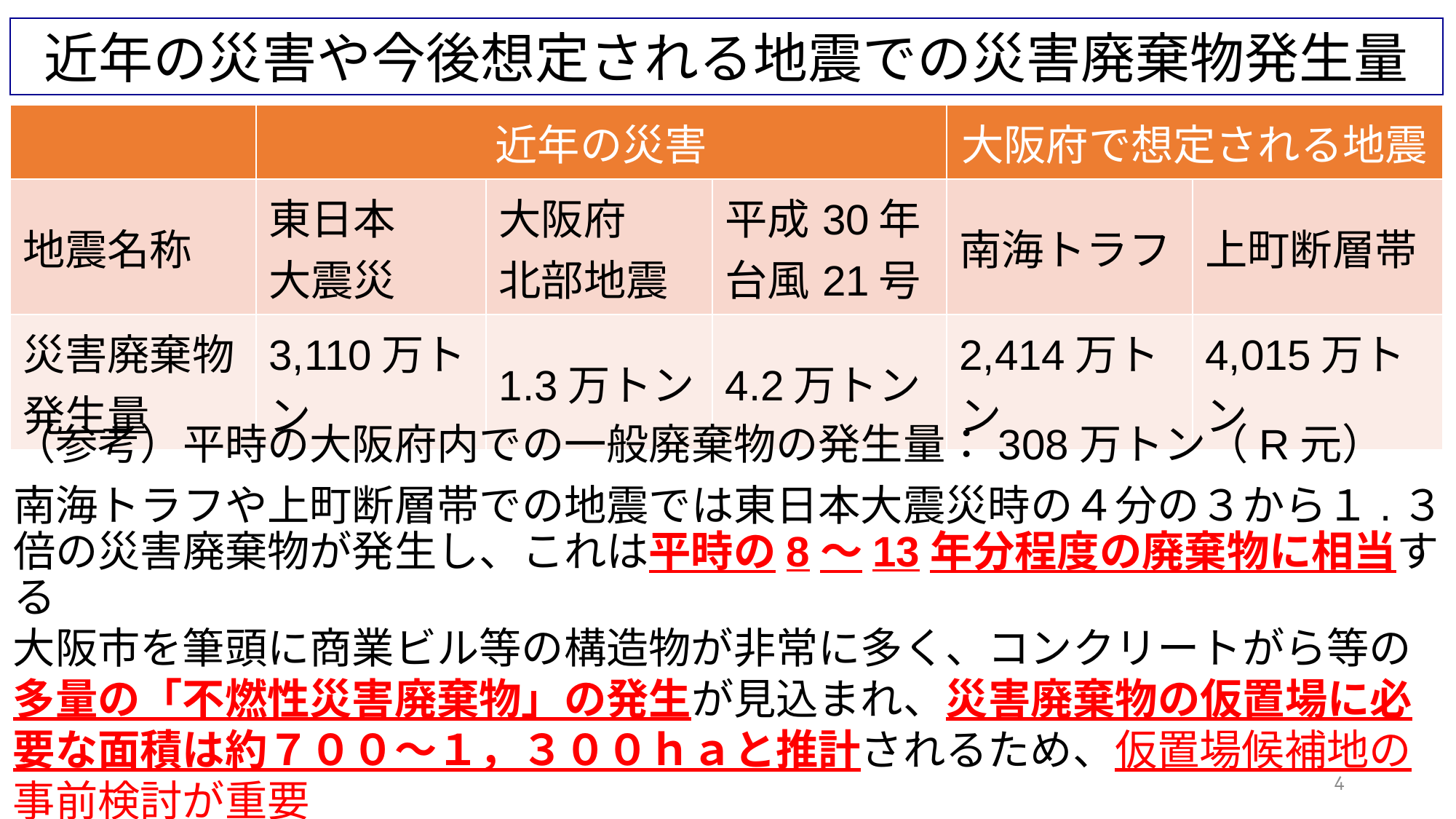

近年の災害や今後想定される地震での災害廃棄物発生量
|  | 近年の災害 |  |  | 大阪府で想定される地震 |  |
| --- | --- | --- | --- | --- | --- |
| 地震名称 | 東日本 大震災 | 大阪府 北部地震 | 平成30年 台風21号 | 南海トラフ | 上町断層帯 |
| 災害廃棄物 発生量 | 3,110万トン | 1.3万トン | 4.2万トン | 2,414万トン | 4,015万トン |
（参考）平時の大阪府内での一般廃棄物の発生量：308万トン（R元）
南海トラフや上町断層帯での地震では東日本大震災時の４分の３から１.３倍の災害廃棄物が発生し、これは平時の8～13年分程度の廃棄物に相当する
大阪市を筆頭に商業ビル等の構造物が非常に多く、コンクリートがら等の多量の「不燃性災害廃棄物」の発生が見込まれ、災害廃棄物の仮置場に必要な面積は約７００～１，３００ｈａと推計されるため、仮置場候補地の事前検討が重要
4